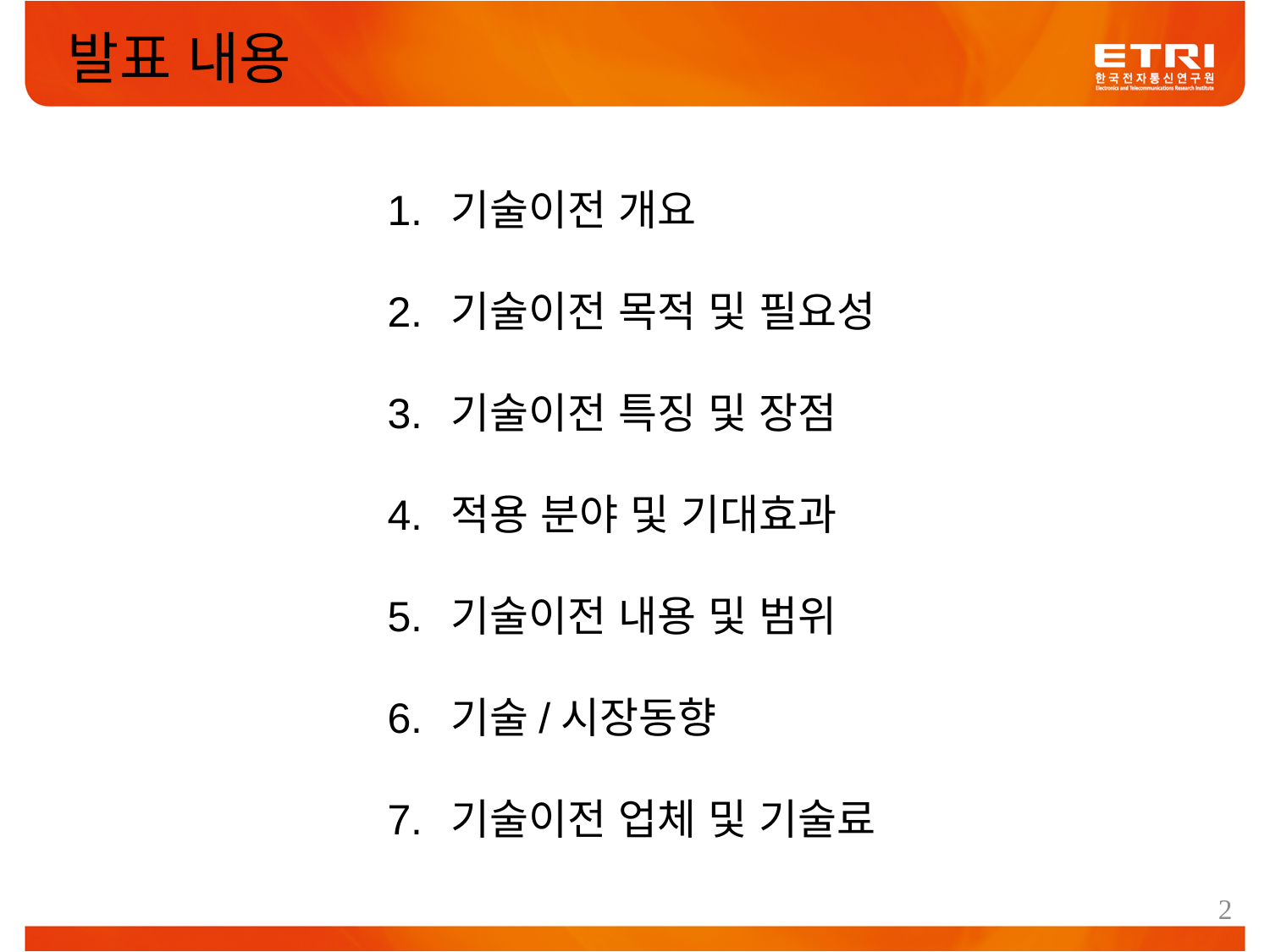

발표 내용
기술이전 개요

기술이전 목적 및 필요성

기술이전 특징 및 장점

적용 분야 및 기대효과

기술이전 내용 및 범위

기술/시장동향

기술이전 업체 및 기술료

2